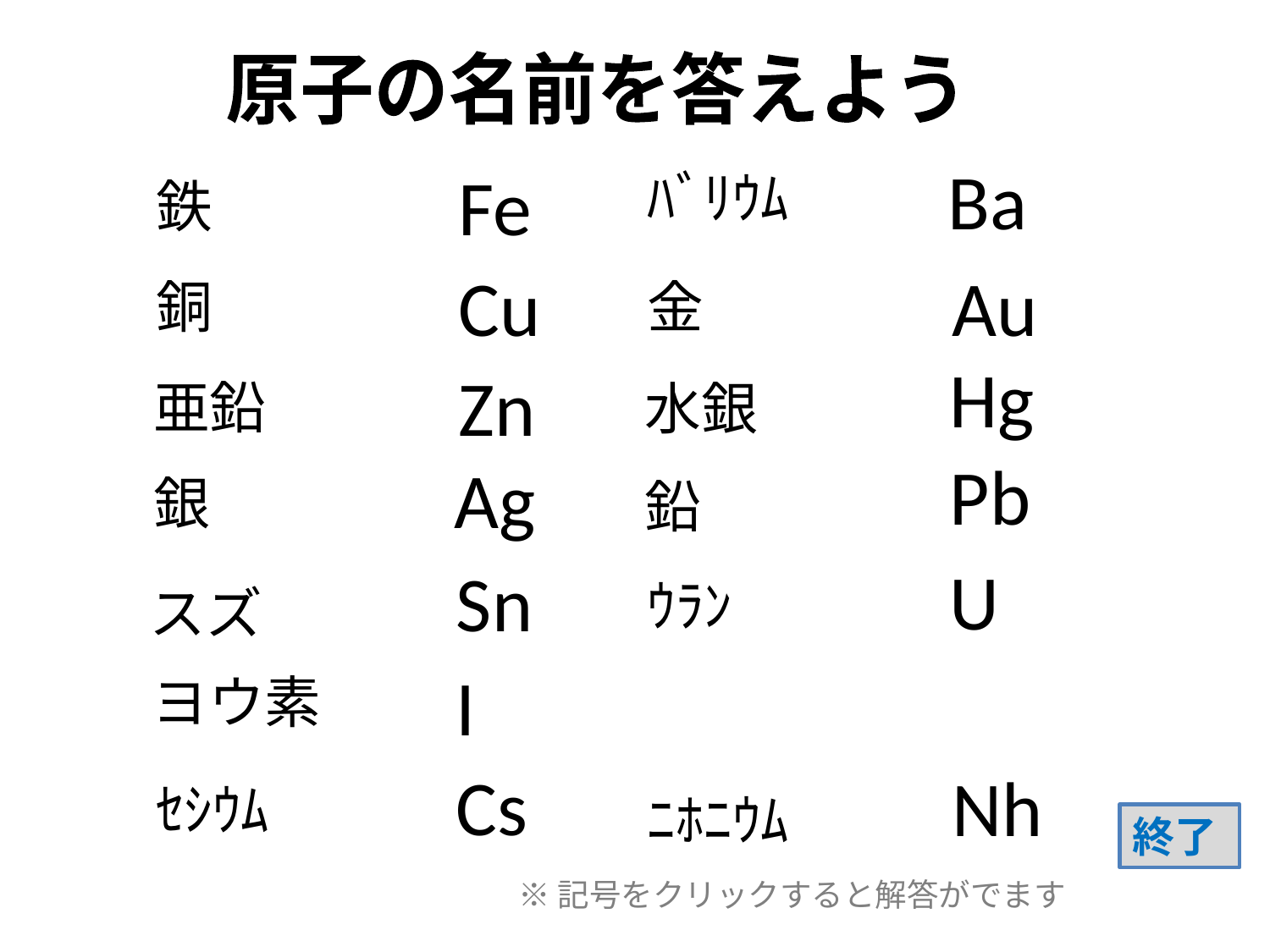

原子の名前を答えよう
Ba
Fe
ﾊﾞﾘｳﾑ
鉄
Au
Cu
銅
金
Hg
Zn
亜鉛
水銀
Pb
Ag
銀
鉛
U
Sn
ｳﾗﾝ
スズ
I
ヨウ素
Cs
Nh
ｾｼｳﾑ
ﾆﾎﾆｳﾑ
終了
※記号をクリックすると解答がでます